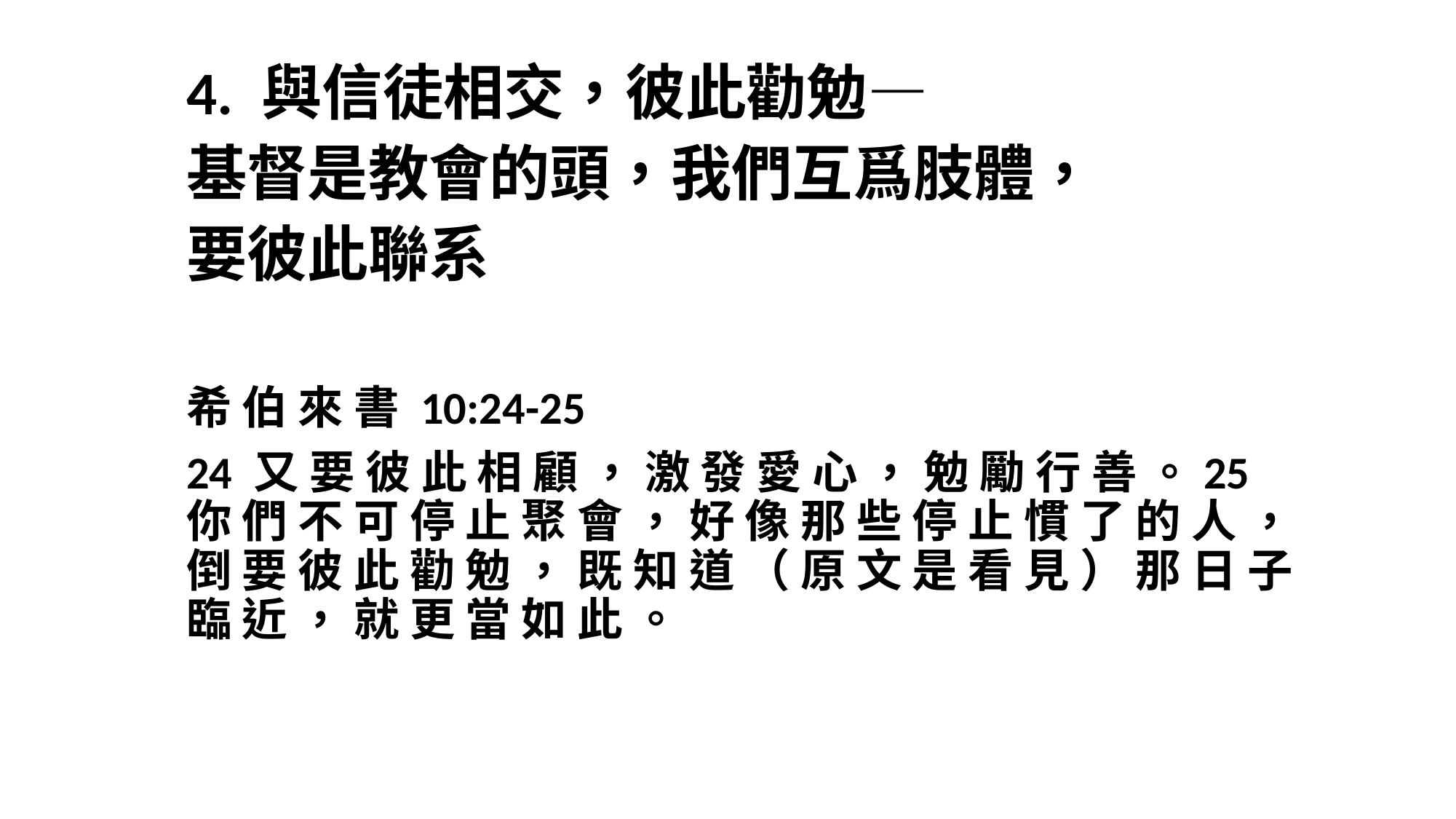

4. 與信徒相交，彼此勸勉—
基督是教會的頭，我們互爲肢體，
要彼此聯系

希 伯 來 書 10:24-25
24 又 要 彼 此 相 顧 ， 激 發 愛 心 ， 勉 勵 行 善 。25 你 們 不 可 停 止 聚 會 ， 好 像 那 些 停 止 慣 了 的 人 ， 倒 要 彼 此 勸 勉 ， 既 知 道 （ 原 文 是 看 見 ） 那 日 子 臨 近 ， 就 更 當 如 此 。